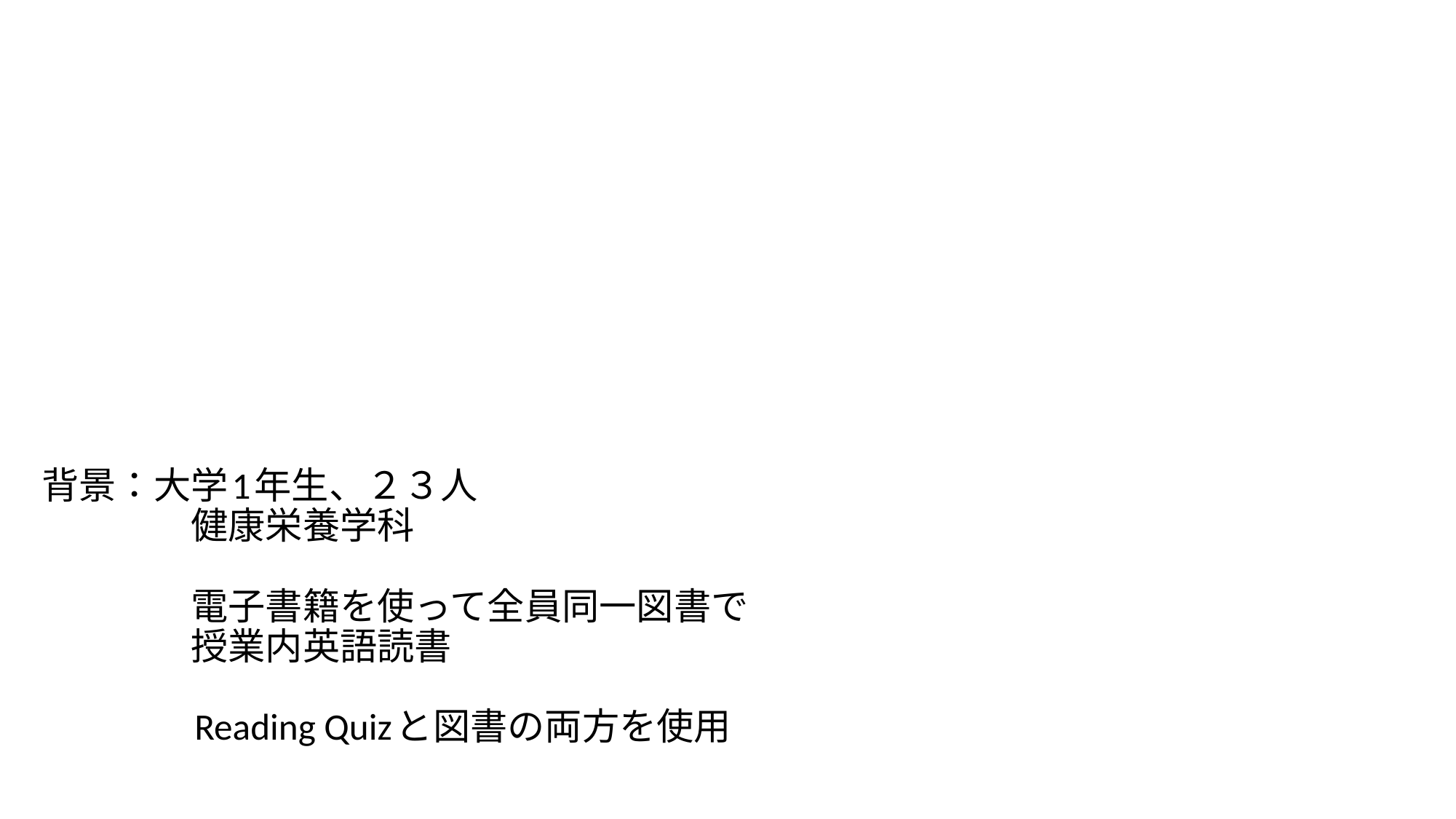

# 背景：大学1年生、２３人 　　　　健康栄養学科 　 　　　　電子書籍を使って全員同一図書で　　 　　　　授業内英語読書 　　　　 　　　　Reading Quizと図書の両方を使用